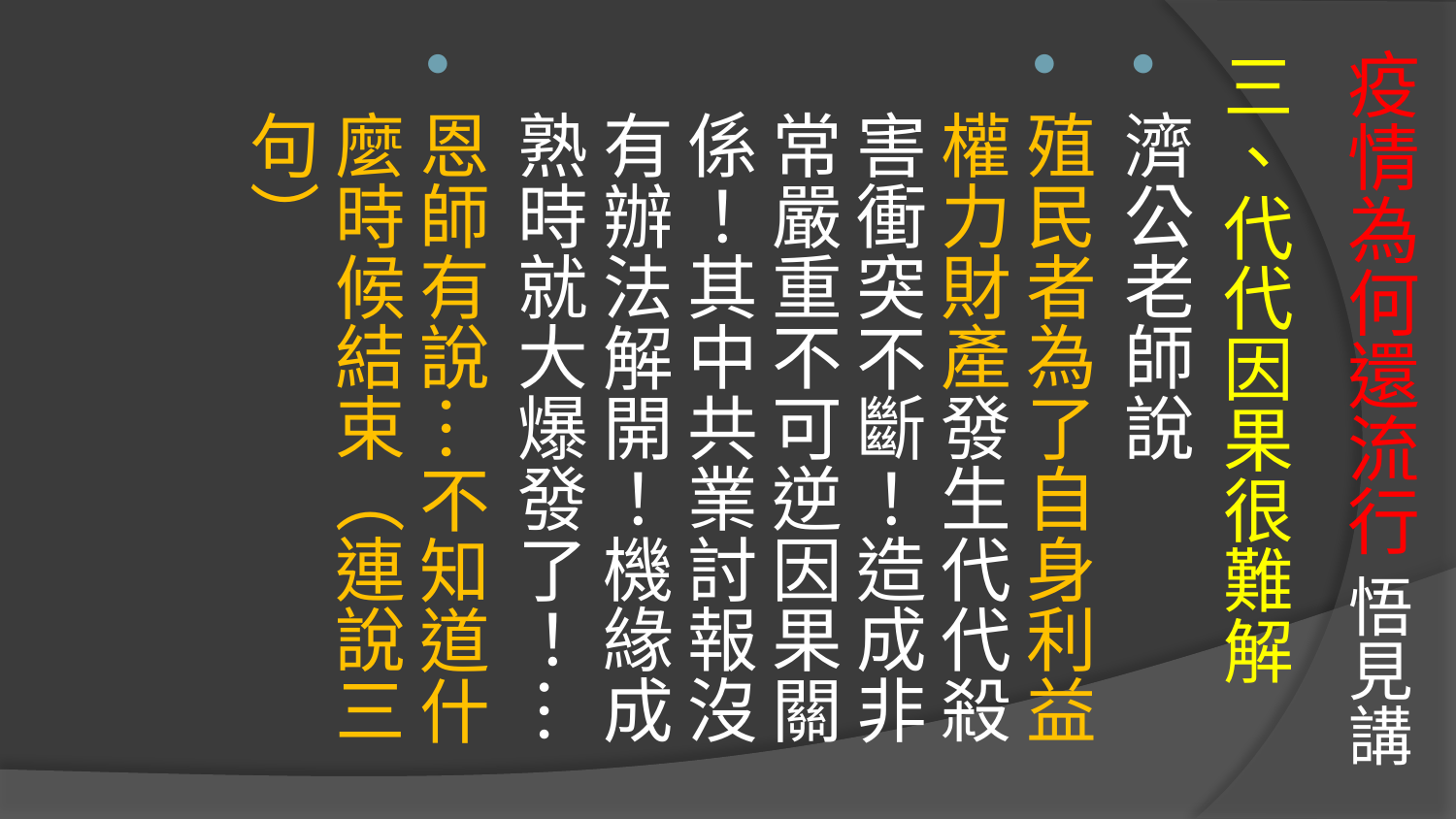

# 疫情為何還流行 悟見講
三、代代因果很難解
濟公老師說
殖民者為了自身利益權力財產發生代代殺害衝突不斷！造成非常嚴重不可逆因果關係！其中共業討報沒有辦法解開！機緣成熟時就大爆發了！⋯
恩師有說⋯不知道什麼時候結束（連說三句）